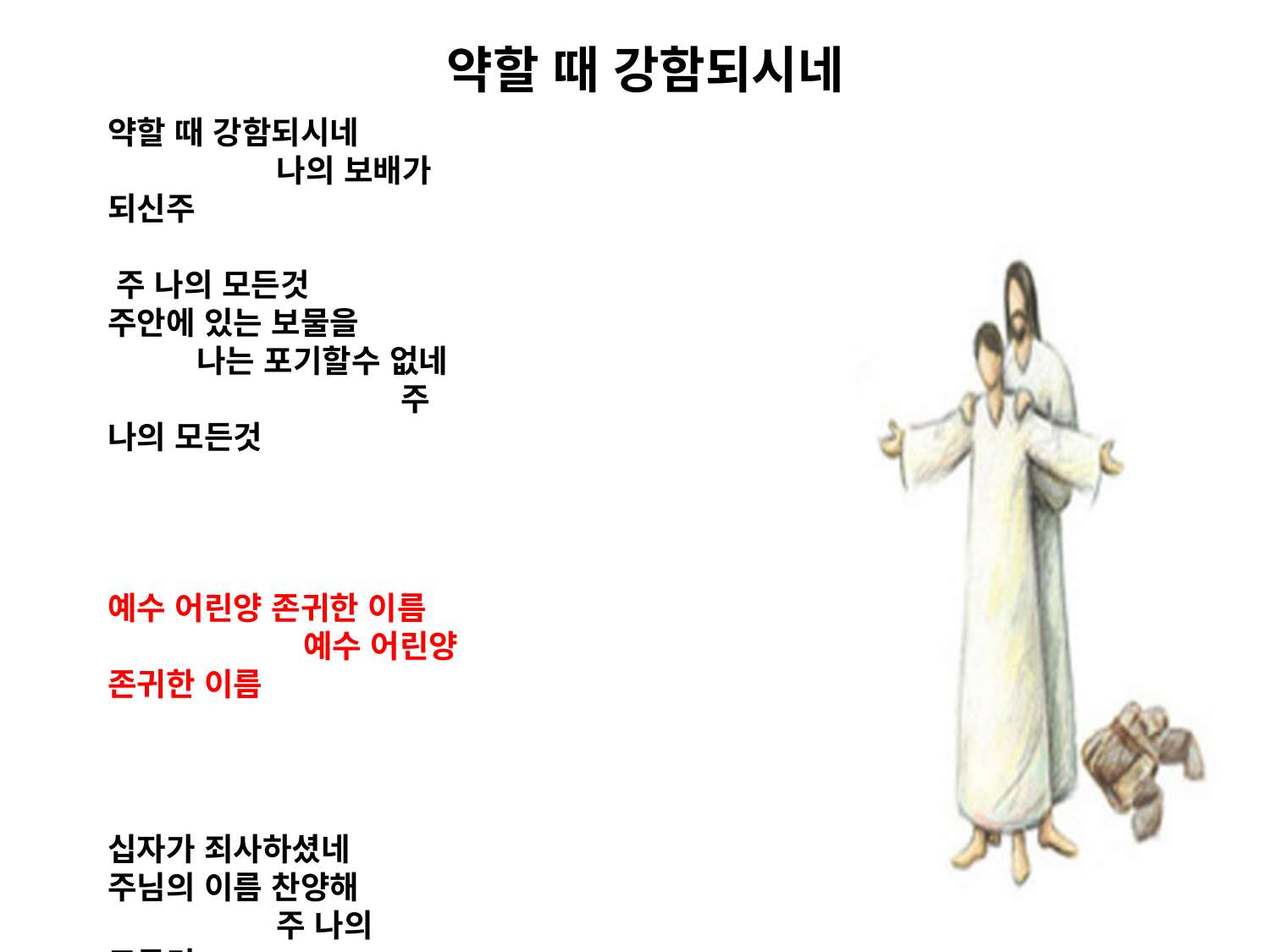

# 약할 때 강함되시네
약할 때 강함되시네                               나의 보배가 되신주                                                                        주 나의 모든것
주안에 있는 보물을                      나는 포기할수 없네                                   주 나의 모든것

예수 어린양 존귀한 이름                           예수 어린양 존귀한 이름

십자가 죄사하셨네     주님의 이름 찬양해                               주 나의 모든것
쓰러진 나를 세우고         나의 빈잔을 채우네        주 나의 모든것